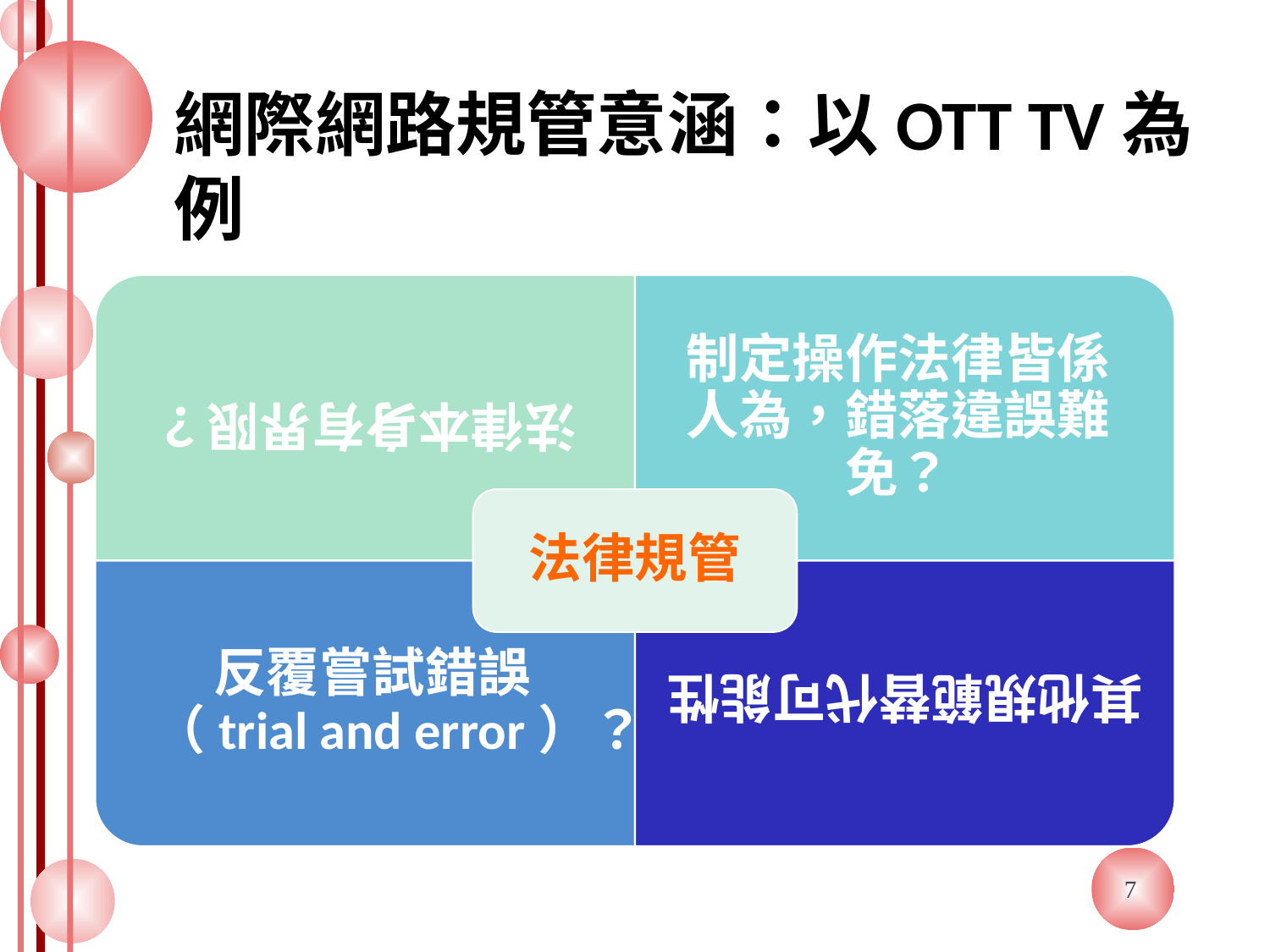

# 網際網路規管意涵：以OTT TV為例
法律本身有界限？
制定操作法律皆係人為，錯落違誤難免？
反覆嘗試錯誤
（trial and error）？
其他規範替代可能性
法律規管
7